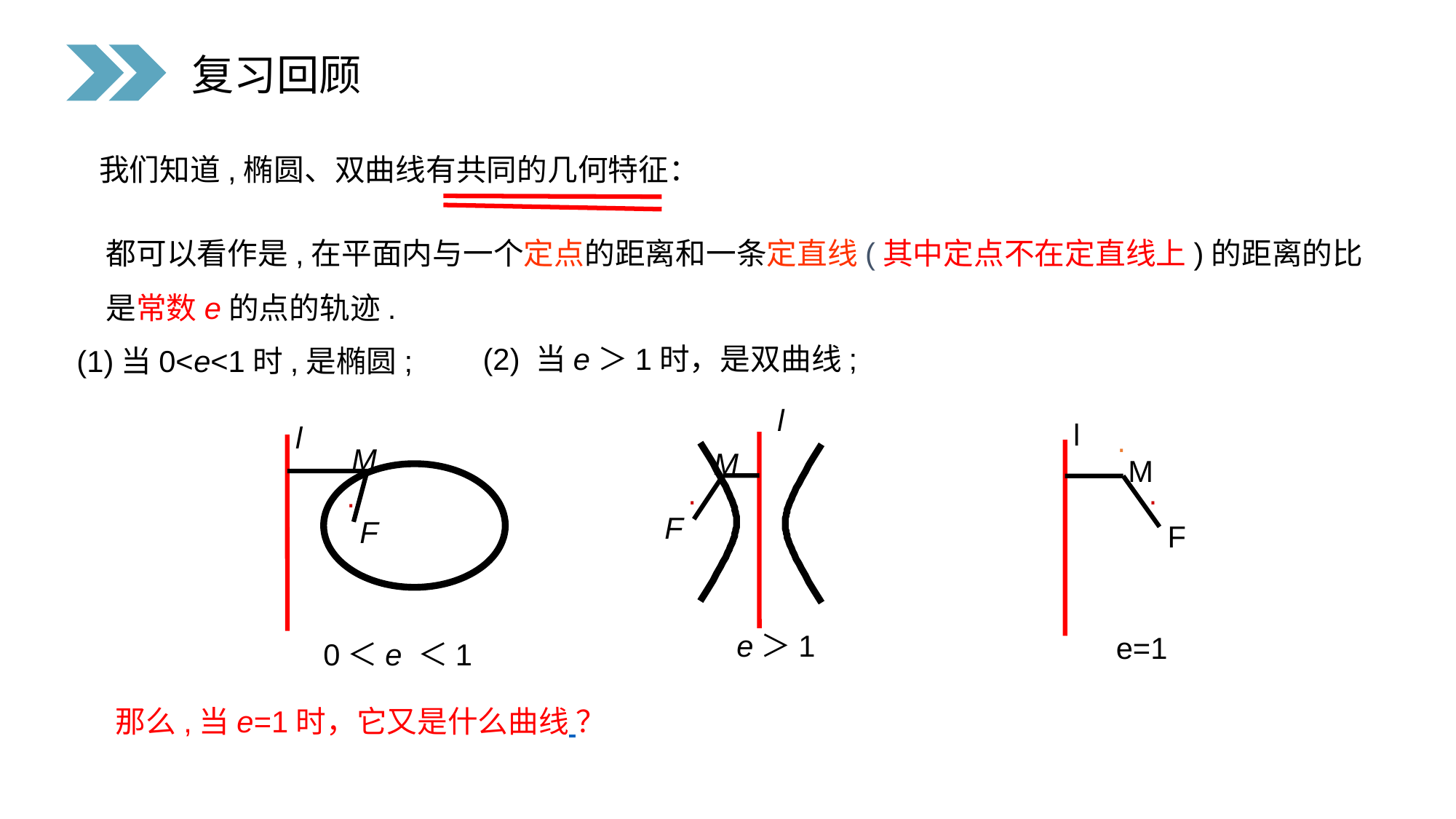

复习回顾
我们知道,椭圆、双曲线有共同的几何特征：

都可以看作是,在平面内与一个定点的距离和一条定直线(其中定点不在定直线上)的距离的比是常数e的点的轨迹.
(2) 当e＞1时，是双曲线;
(1)当0<e<1时,是椭圆;
l

M

·

F
e＞1
l
·

M

·
F
e=1
l

M

·
F
0＜e ＜1
那么,当e=1时，它又是什么曲线 ？